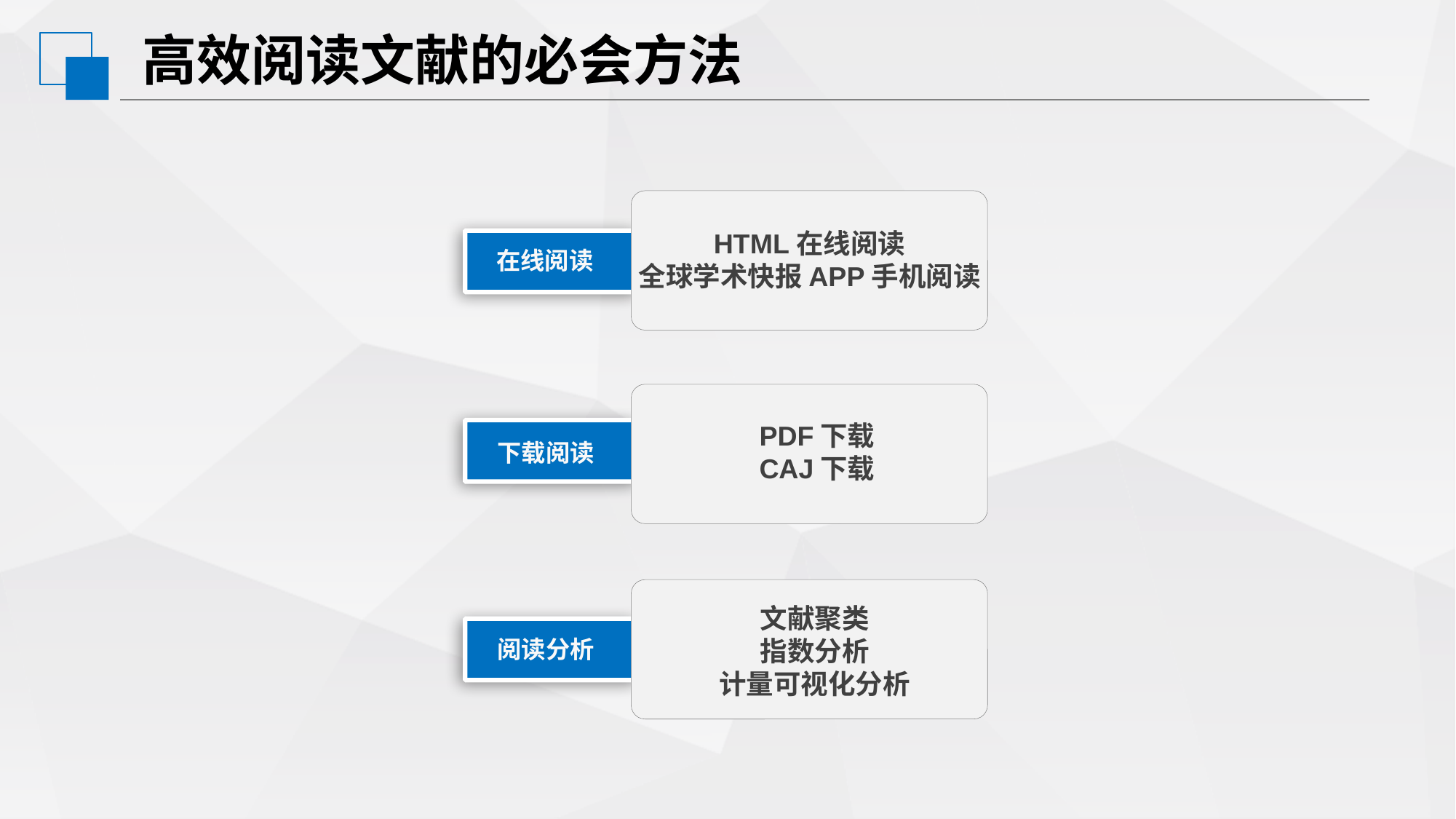

高效阅读文献的必会方法

HTML在线阅读
全球学术快报APP手机阅读

在线阅读

PDF下载
CAJ下载

下载阅读

文献聚类
指数分析
计量可视化分析

阅读分析